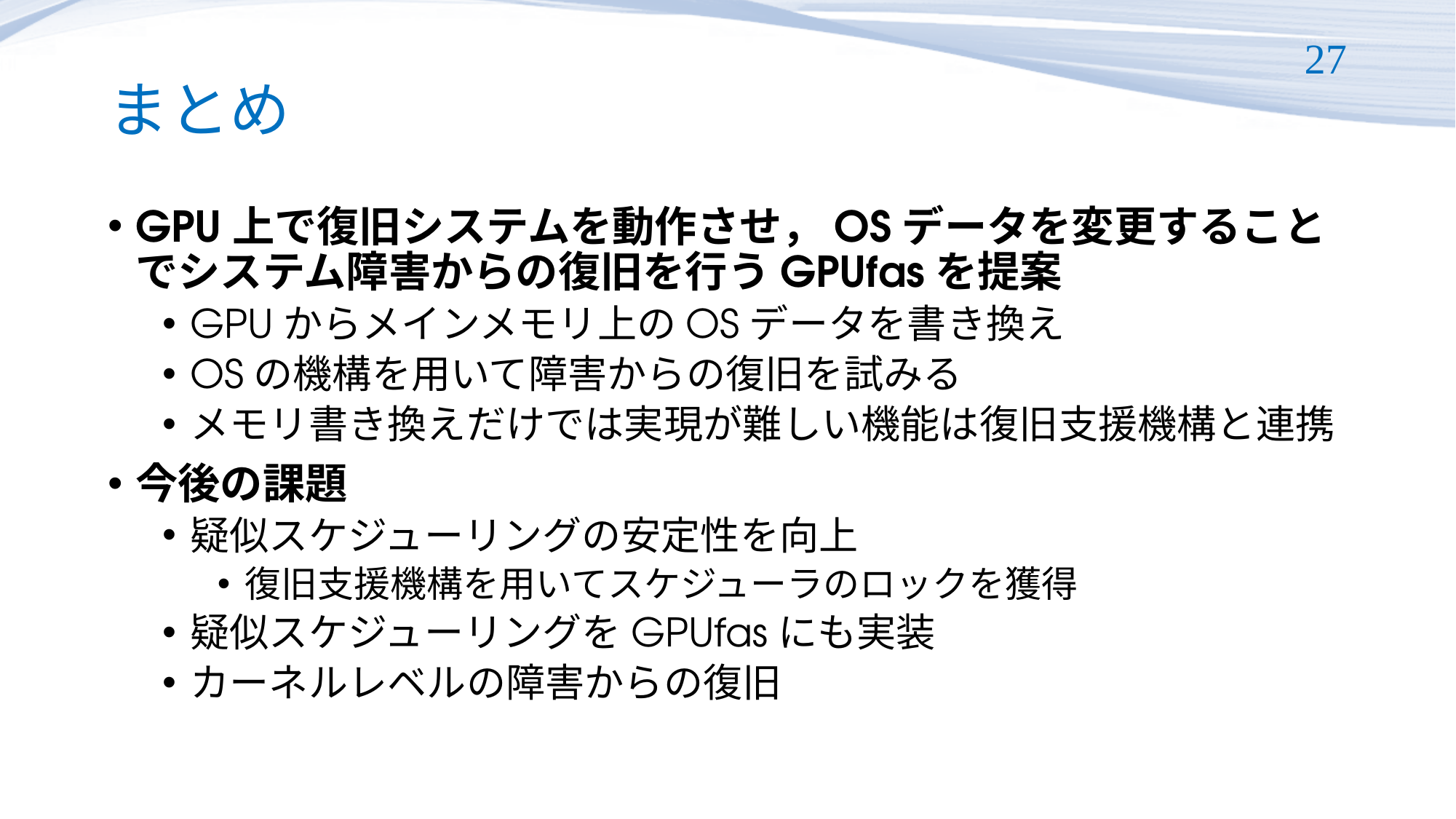

# まとめ
27
GPU上で復旧システムを動作させ，OSデータを変更することでシステム障害からの復旧を行うGPUfasを提案
GPUからメインメモリ上のOSデータを書き換え
OSの機構を用いて障害からの復旧を試みる
メモリ書き換えだけでは実現が難しい機能は復旧支援機構と連携
今後の課題
疑似スケジューリングの安定性を向上
復旧支援機構を用いてスケジューラのロックを獲得
疑似スケジューリングをGPUfasにも実装
カーネルレベルの障害からの復旧